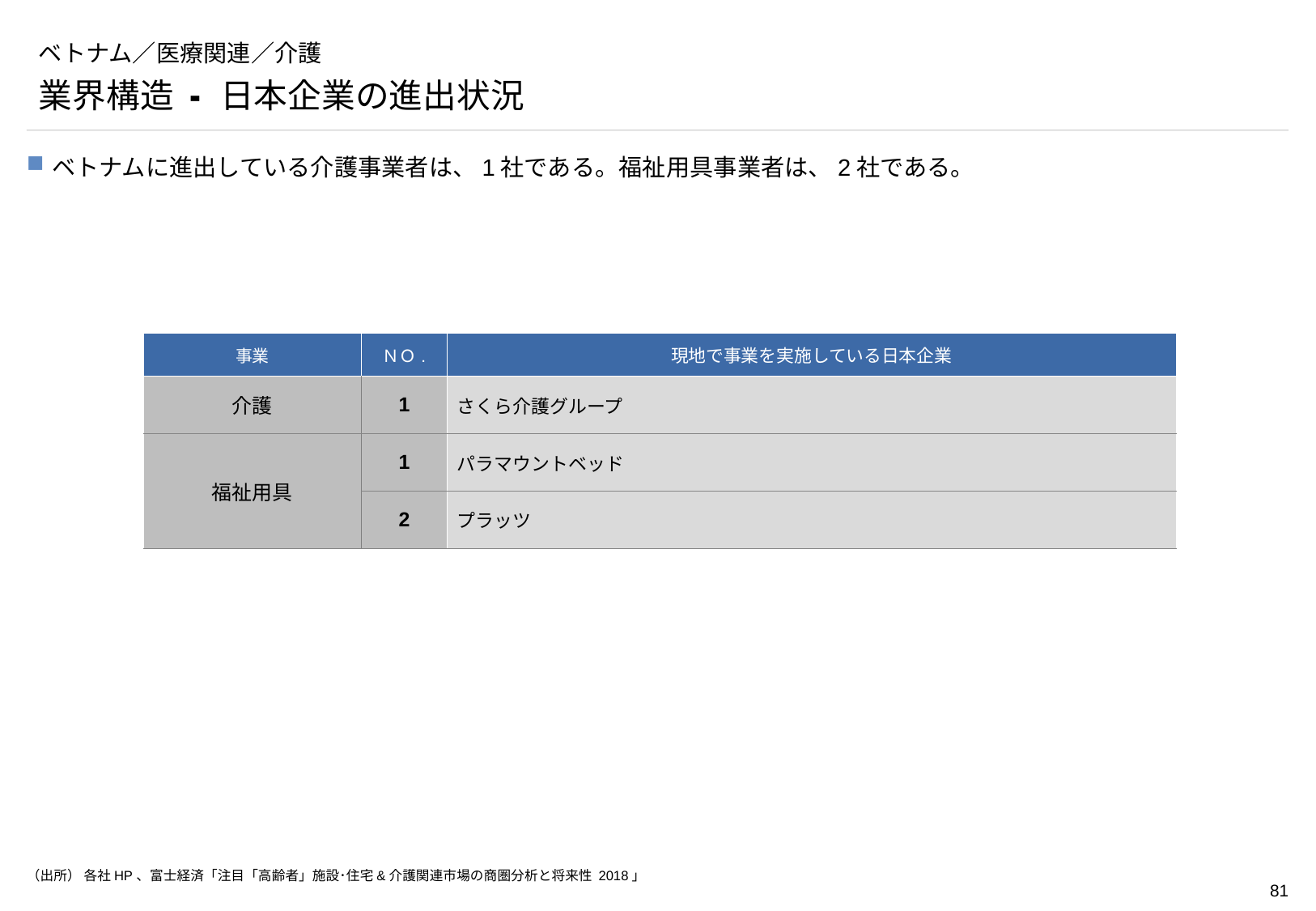

# ベトナム／医療関連／介護
業界構造 - 日本企業の進出状況
ベトナムに進出している介護事業者は、1社である。福祉用具事業者は、2社である。
| 事業 | ＮＯ. | 現地で事業を実施している日本企業 |
| --- | --- | --- |
| 介護 | 1 | さくら介護グループ |
| 福祉用具 | 1 | パラマウントベッド |
|  | 2 | プラッツ |
（出所） 各社HP、富士経済「注目「高齢者」施設･住宅&介護関連市場の商圏分析と将来性 2018」